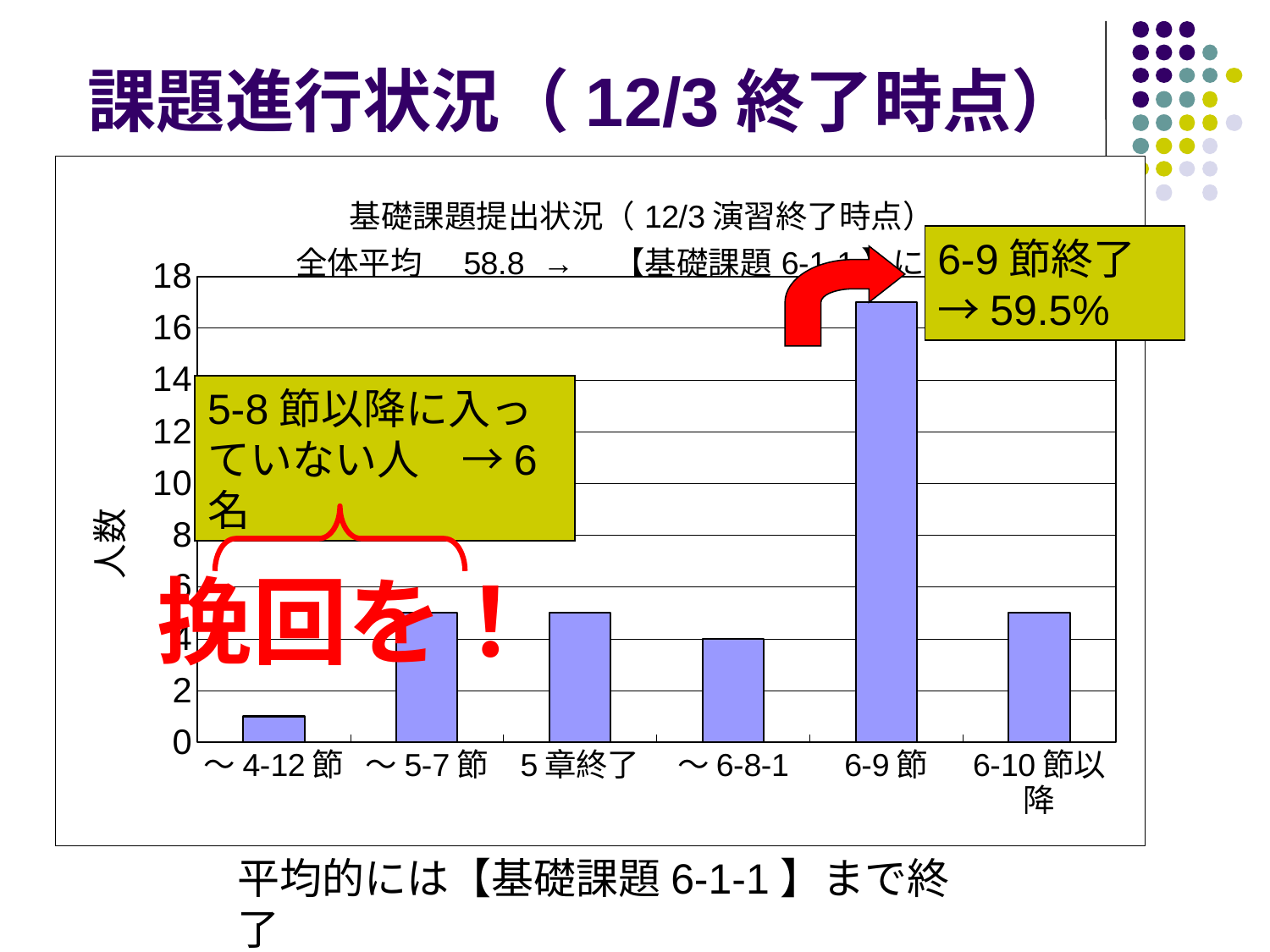

# 課題進行状況（12/3終了時点）

### Chart: 基礎課題提出状況（12/3演習終了時点）
全体平均　58.8  →　【基礎課題6-1-1】に対応

| Category |  |
|---|---|
| ～4-12節 | 1.0 |
| ～5-7節 | 5.0 |
| 5章終了 | 5.0 |
| ～6-8-1 | 4.0 |
| 6-9節 | 17.0 |
| 6-10節以降 | 5.0 |
6-9節終了→59.5%

5-8節以降に入っていない人　→6名

挽回を！
平均的には【基礎課題6-1-1】まで終了